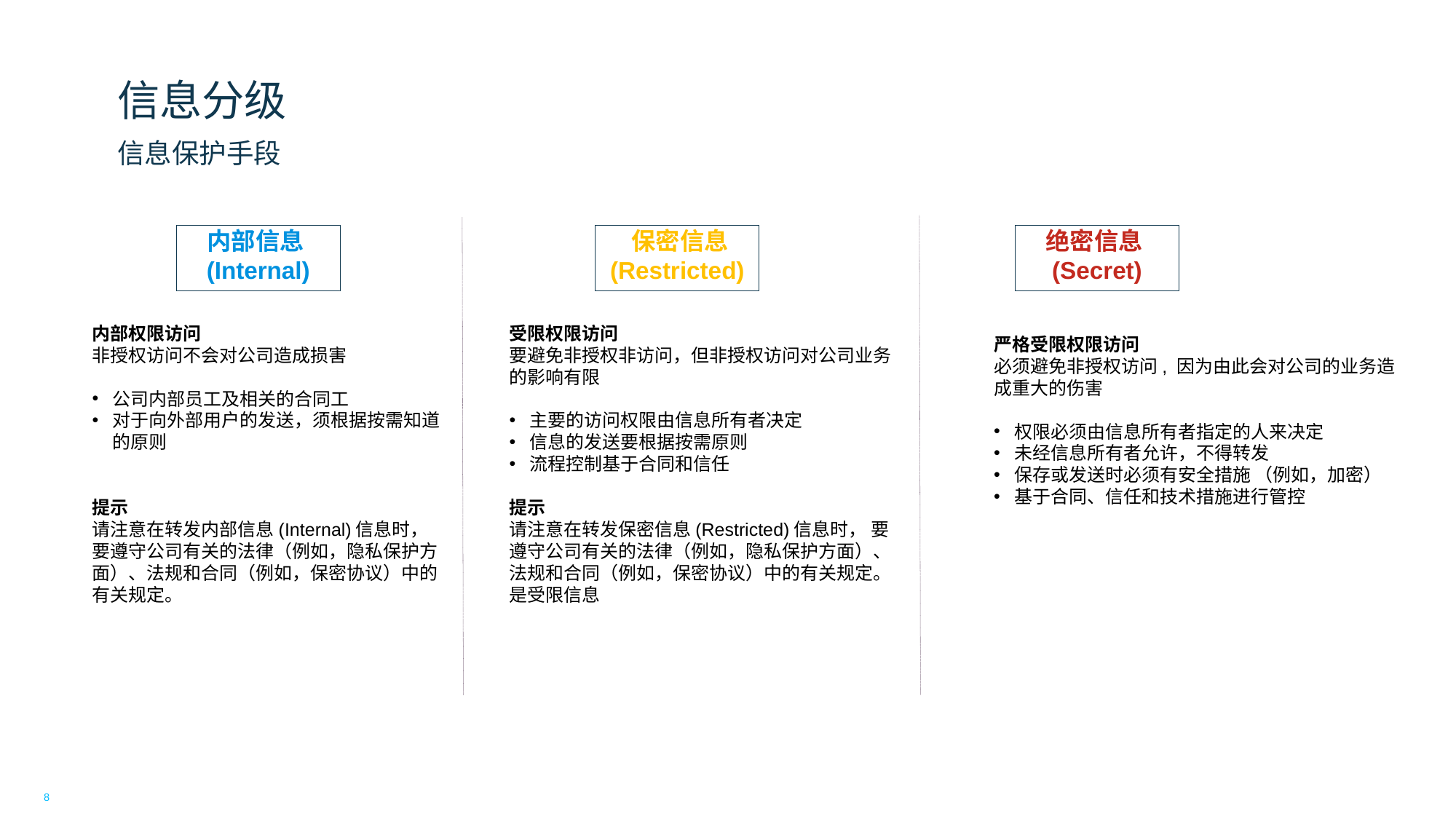

# 信息分级
信息保护手段
内部信息(Internal)
 保密信息(Restricted)
绝密信息(Secret)
内部权限访问
非授权访问不会对公司造成损害

公司内部员工及相关的合同工
对于向外部用户的发送，须根据按需知道的原则

提示
请注意在转发内部信息(Internal)信息时， 要遵守公司有关的法律（例如，隐私保护方面）、法规和合同（例如，保密协议）中的有关规定。
受限权限访问
要避免非授权非访问，但非授权访问对公司业务的影响有限

主要的访问权限由信息所有者决定
信息的发送要根据按需原则
流程控制基于合同和信任

提示
请注意在转发保密信息(Restricted)信息时， 要遵守公司有关的法律（例如，隐私保护方面）、法规和合同（例如，保密协议）中的有关规定。
是受限信息
严格受限权限访问
必须避免非授权访问, 因为由此会对公司的业务造成重大的伤害

权限必须由信息所有者指定的人来决定
未经信息所有者允许，不得转发
保存或发送时必须有安全措施 （例如，加密）
基于合同、信任和技术措施进行管控

8